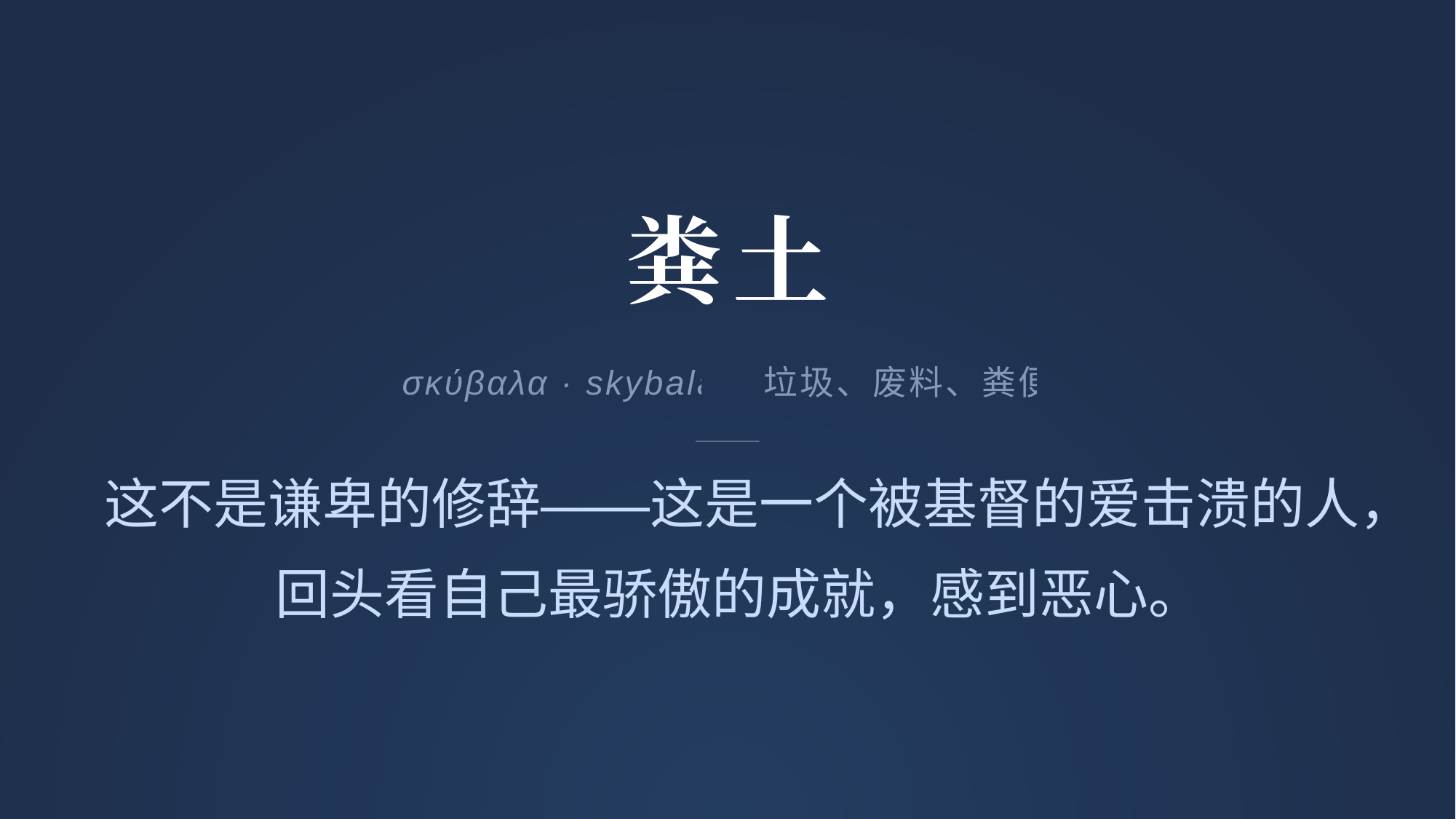

粪土
σκύβαλα · skybala · 垃圾、废料、粪便

这不是谦卑的修辞——这是一个被基督的爱击溃的人， 回头看自己最骄傲的成就，感到恶心。